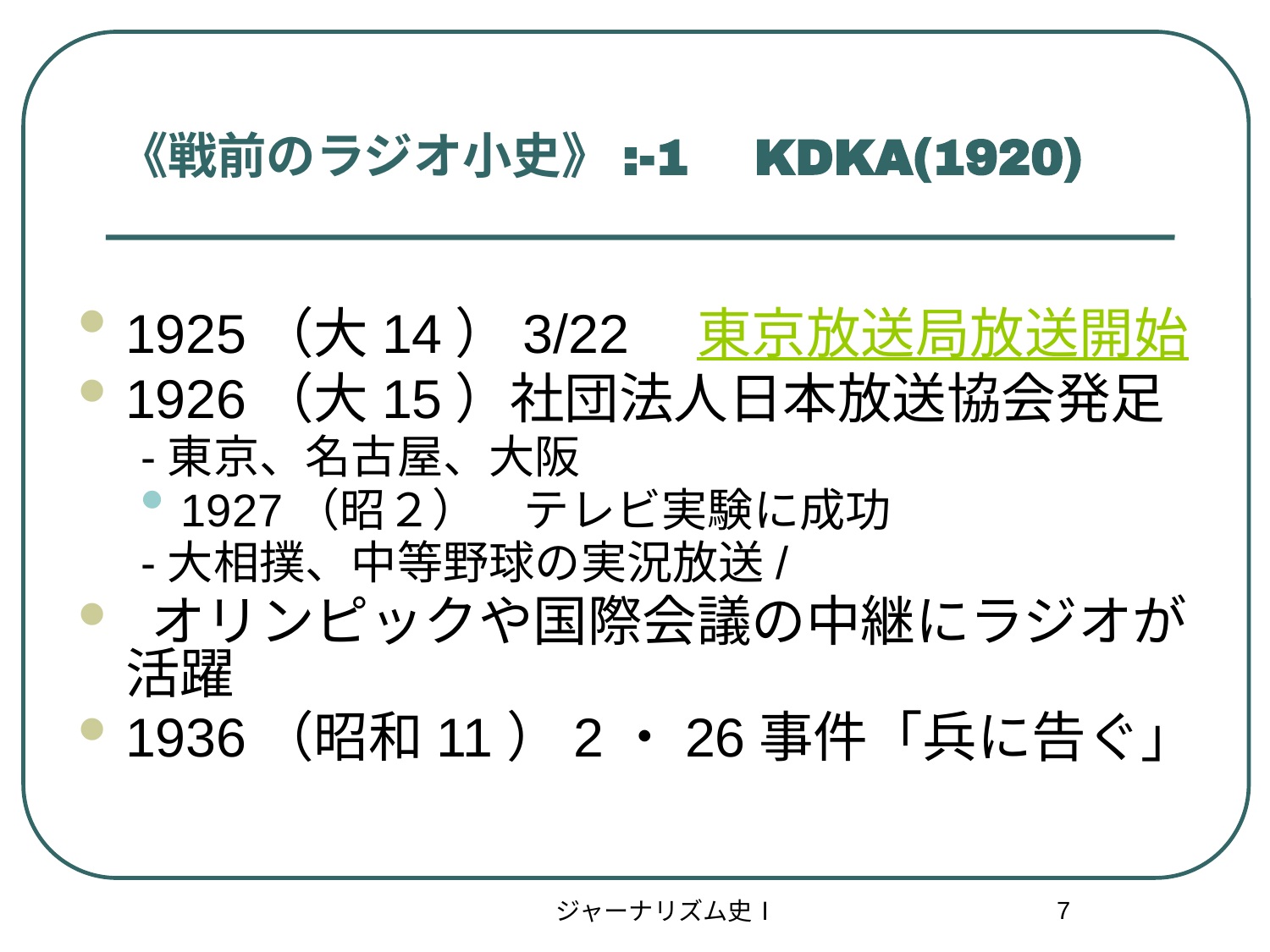

# 《戦前のラジオ小史》:-1    KDKA(1920)
1925（大14）3/22　東京放送局放送開始
1926（大15）社団法人日本放送協会発足
-東京、名古屋、大阪
1927（昭２）　テレビ実験に成功
-大相撲、中等野球の実況放送/
 オリンピックや国際会議の中継にラジオが活躍
1936（昭和11）2・26事件「兵に告ぐ」
7
ジャーナリズム史Ⅰ